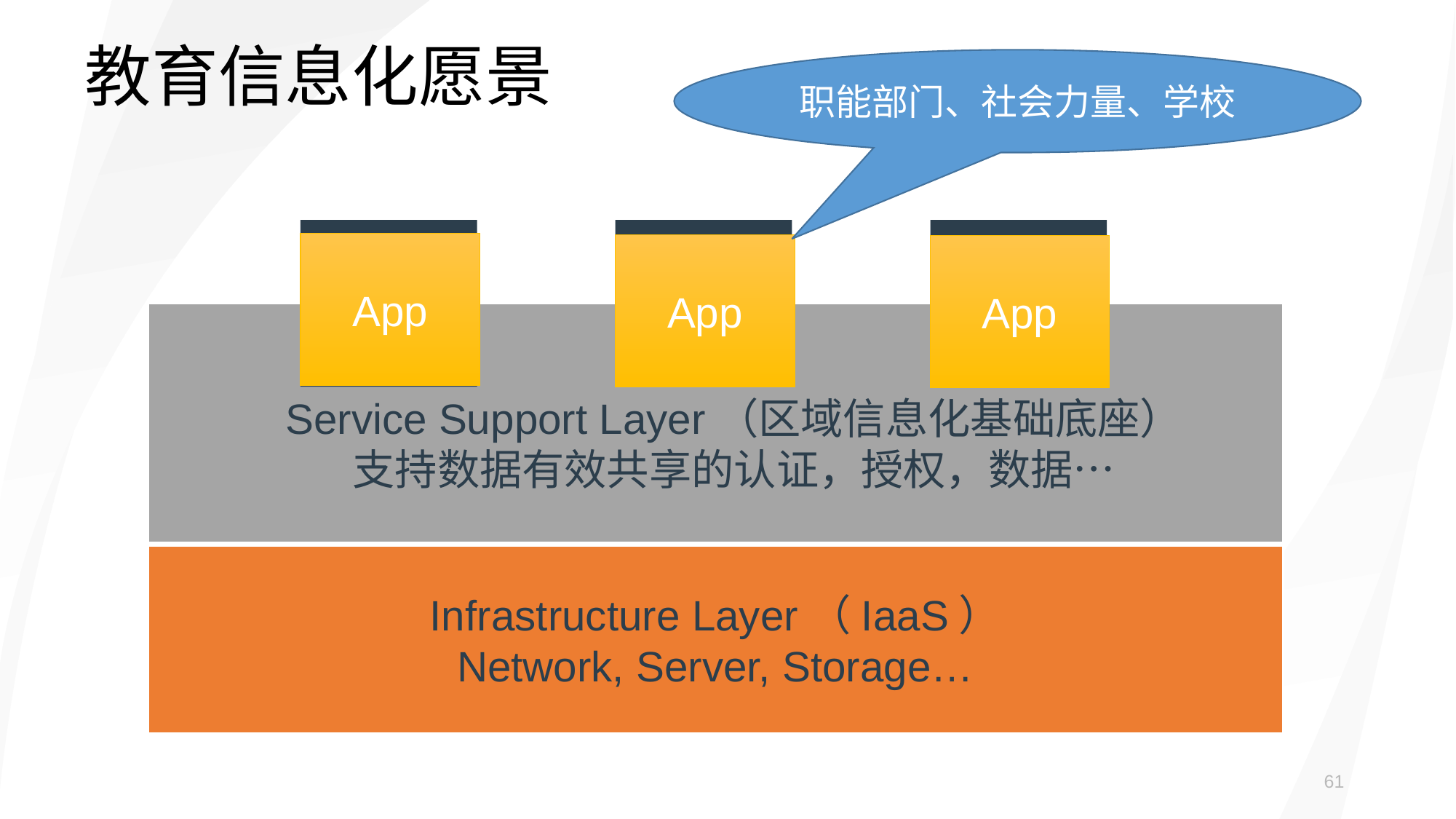

教育信息化愿景
职能部门、社会力量、学校

Service Support Layer（区域信息化基础底座）
支持数据有效共享的认证，授权，数据…

App
App
App

Infrastructure Layer（IaaS）
Network, Server, Storage…
61